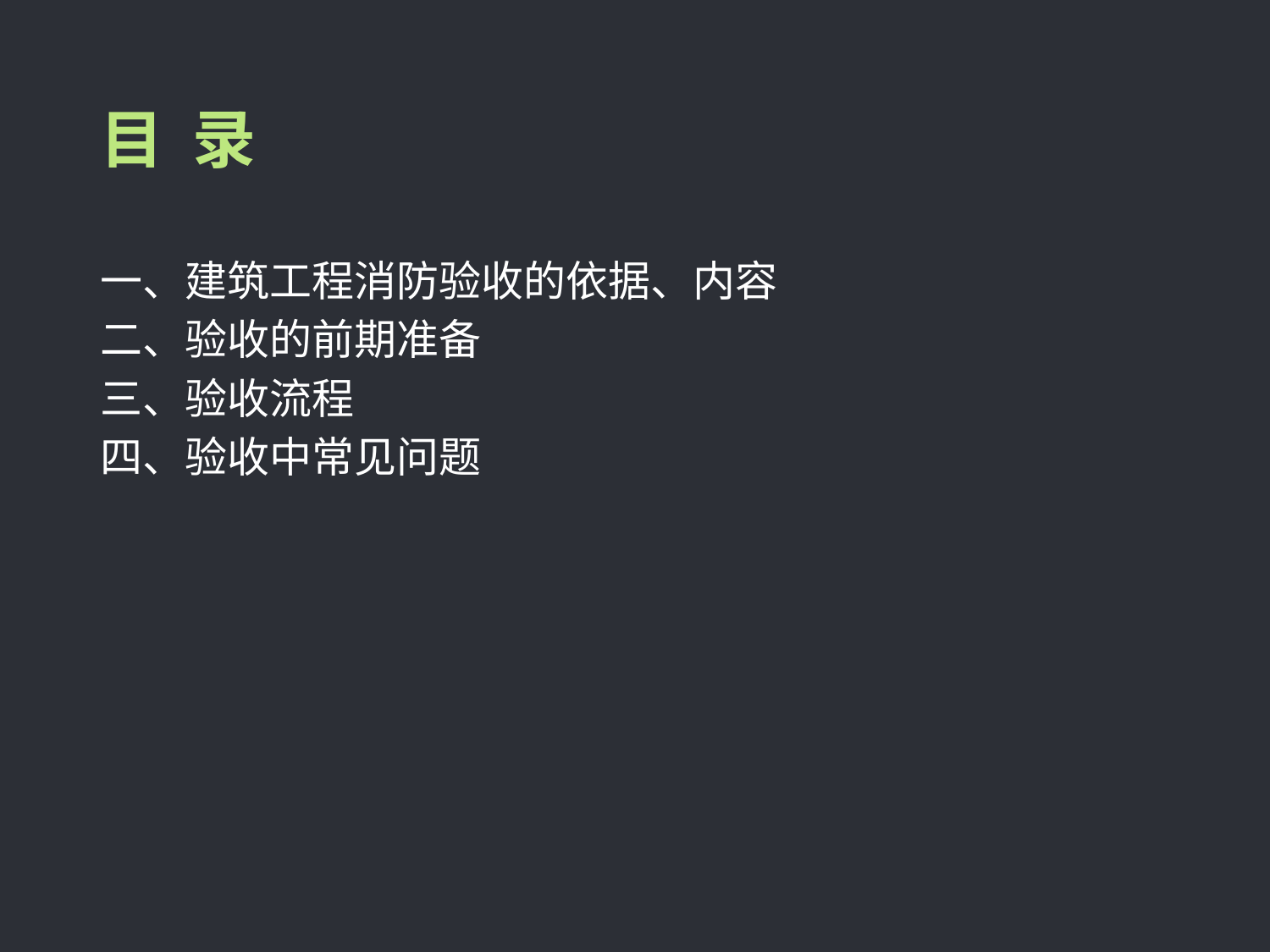

# 目  录
一、建筑工程消防验收的依据、内容
二、验收的前期准备
三、验收流程
四、验收中常见问题

2